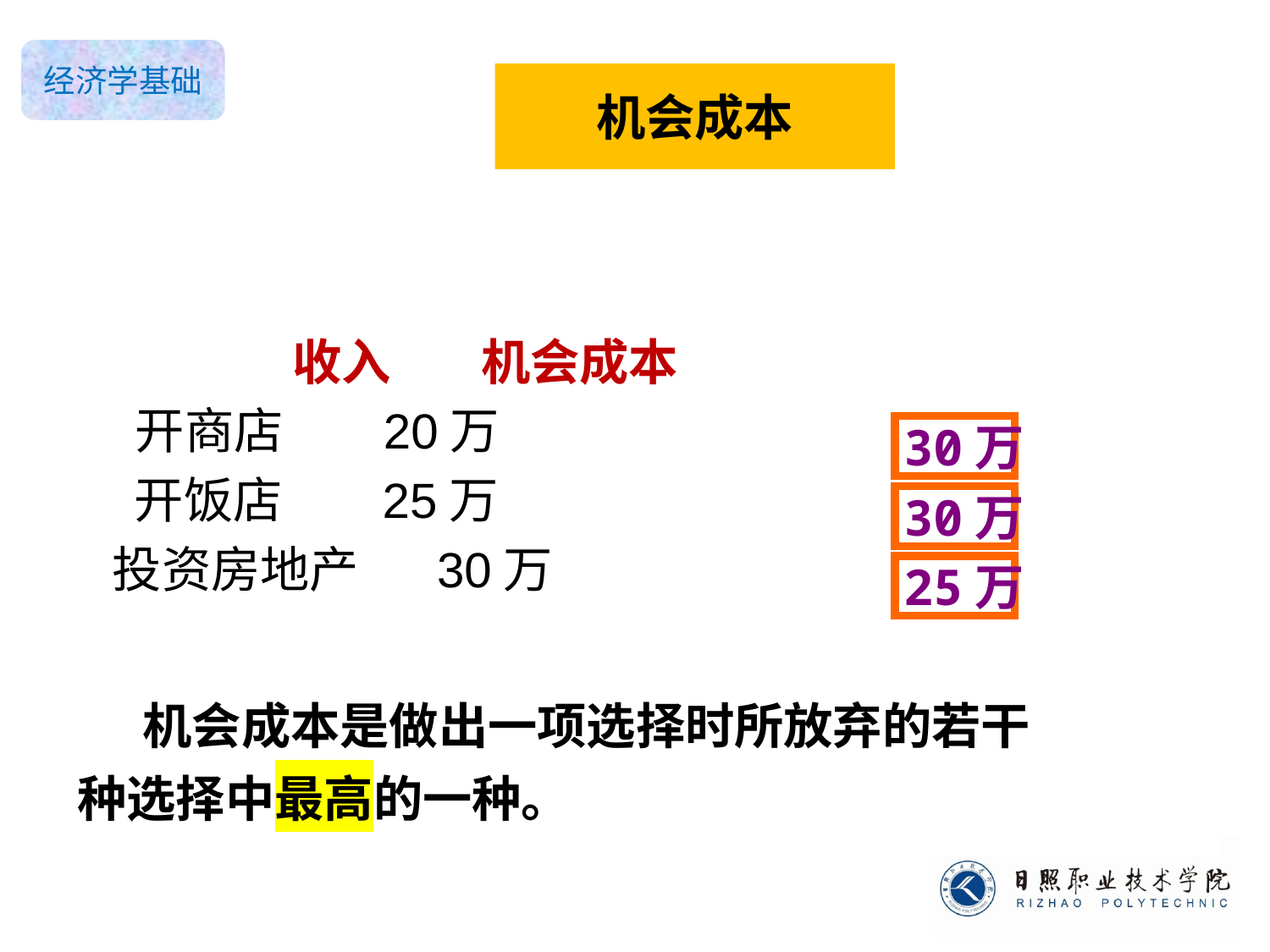

# 机会成本

                   收入        机会成本
     开商店        20万
     开饭店        25万
   投资房地产      30万

 30万
 30万
 25万
    机会成本是做出一项选择时所放弃的若干
种选择中最高的一种。